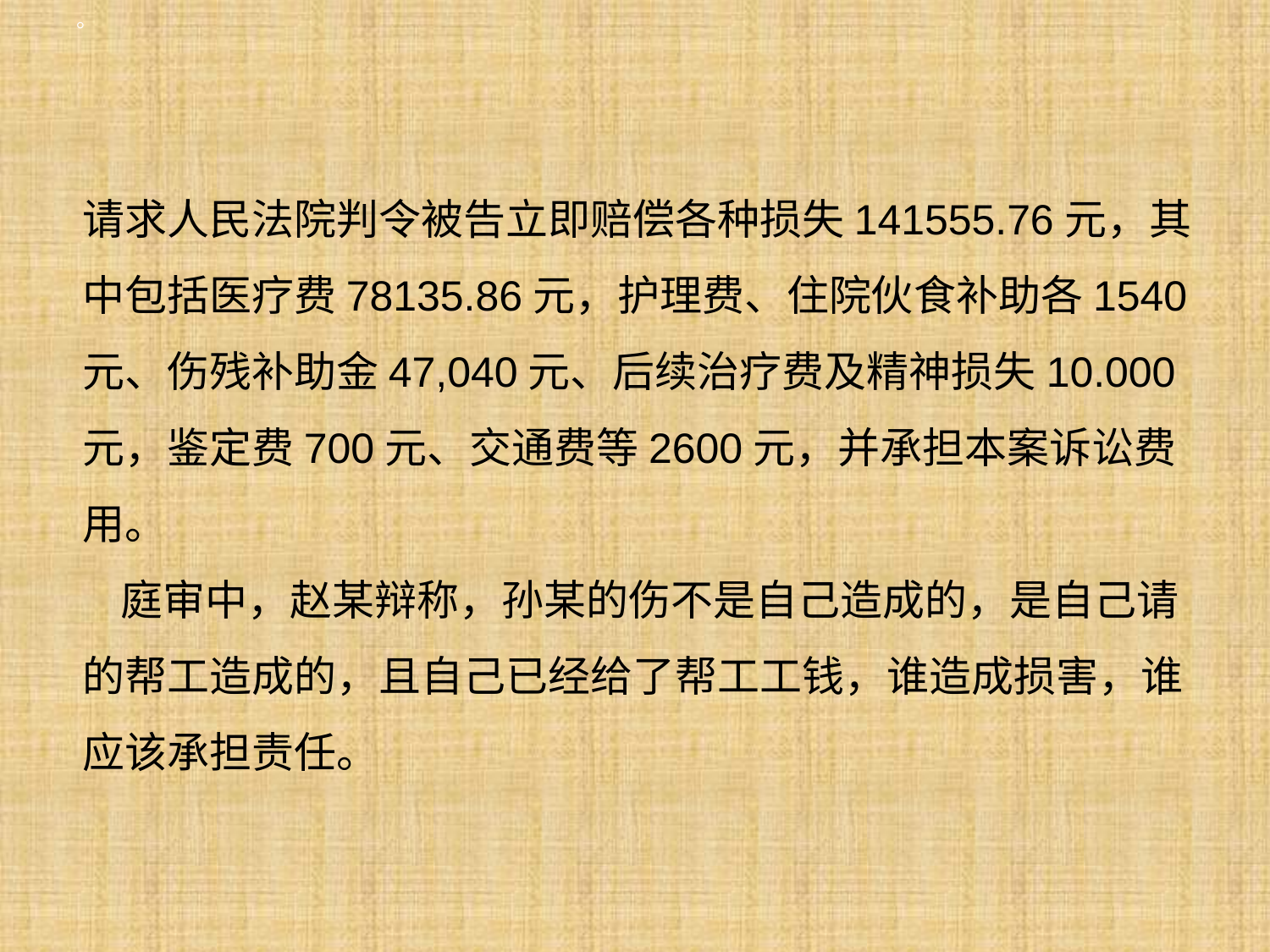

。
# 请求人民法院判令被告立即赔偿各种损失141555.76元，其中包括医疗费78135.86元，护理费、住院伙食补助各1540元、伤残补助金47,040元、后续治疗费及精神损失10.000元，鉴定费700元、交通费等2600元，并承担本案诉讼费用。 庭审中，赵某辩称，孙某的伤不是自己造成的，是自己请的帮工造成的，且自己已经给了帮工工钱，谁造成损害，谁应该承担责任。